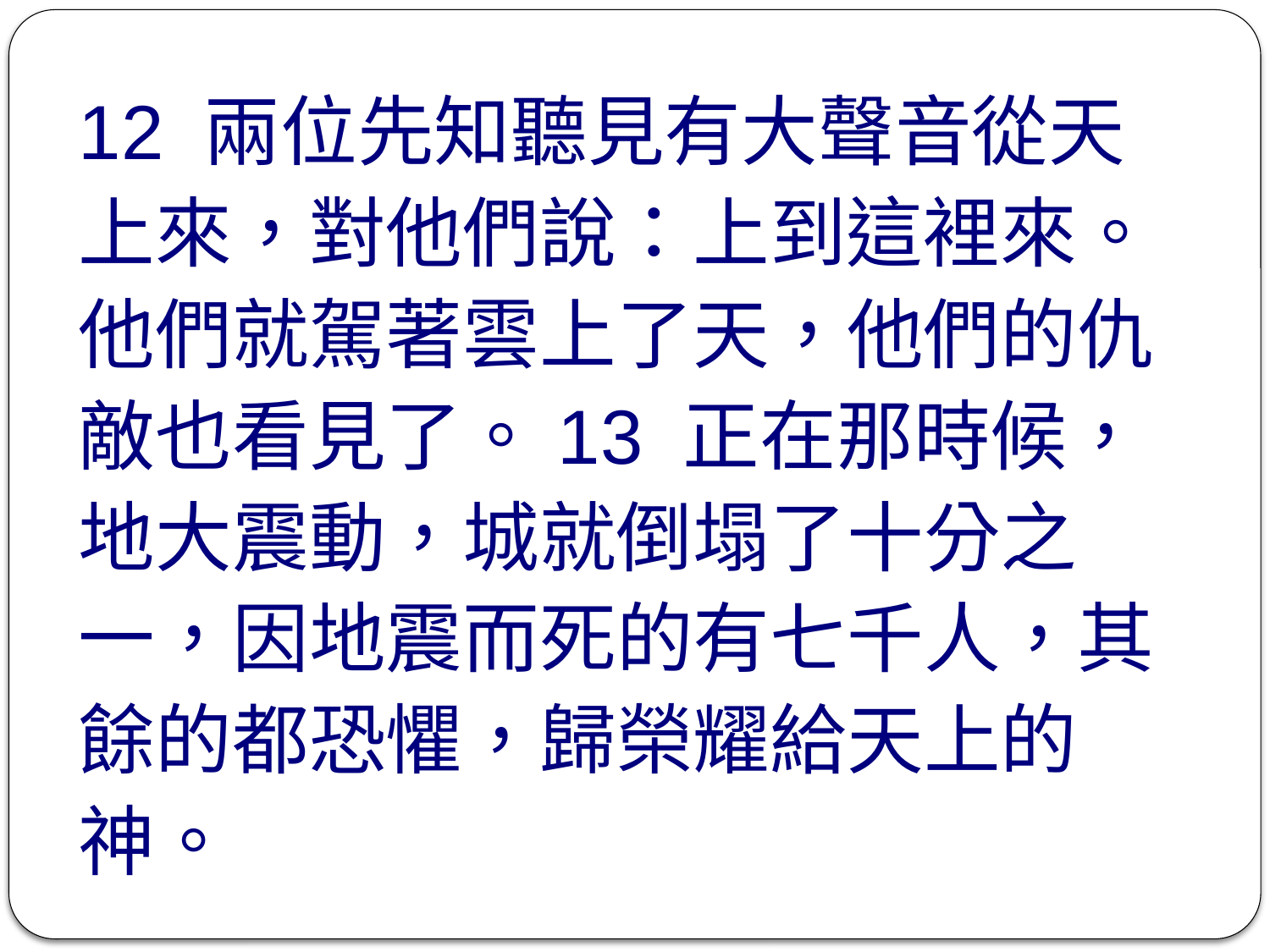

12 兩位先知聽見有大聲音從天上來，對他們說：上到這裡來。他們就駕著雲上了天，他們的仇敵也看見了。13 正在那時候，地大震動，城就倒塌了十分之一，因地震而死的有七千人，其餘的都恐懼，歸榮耀給天上的神。